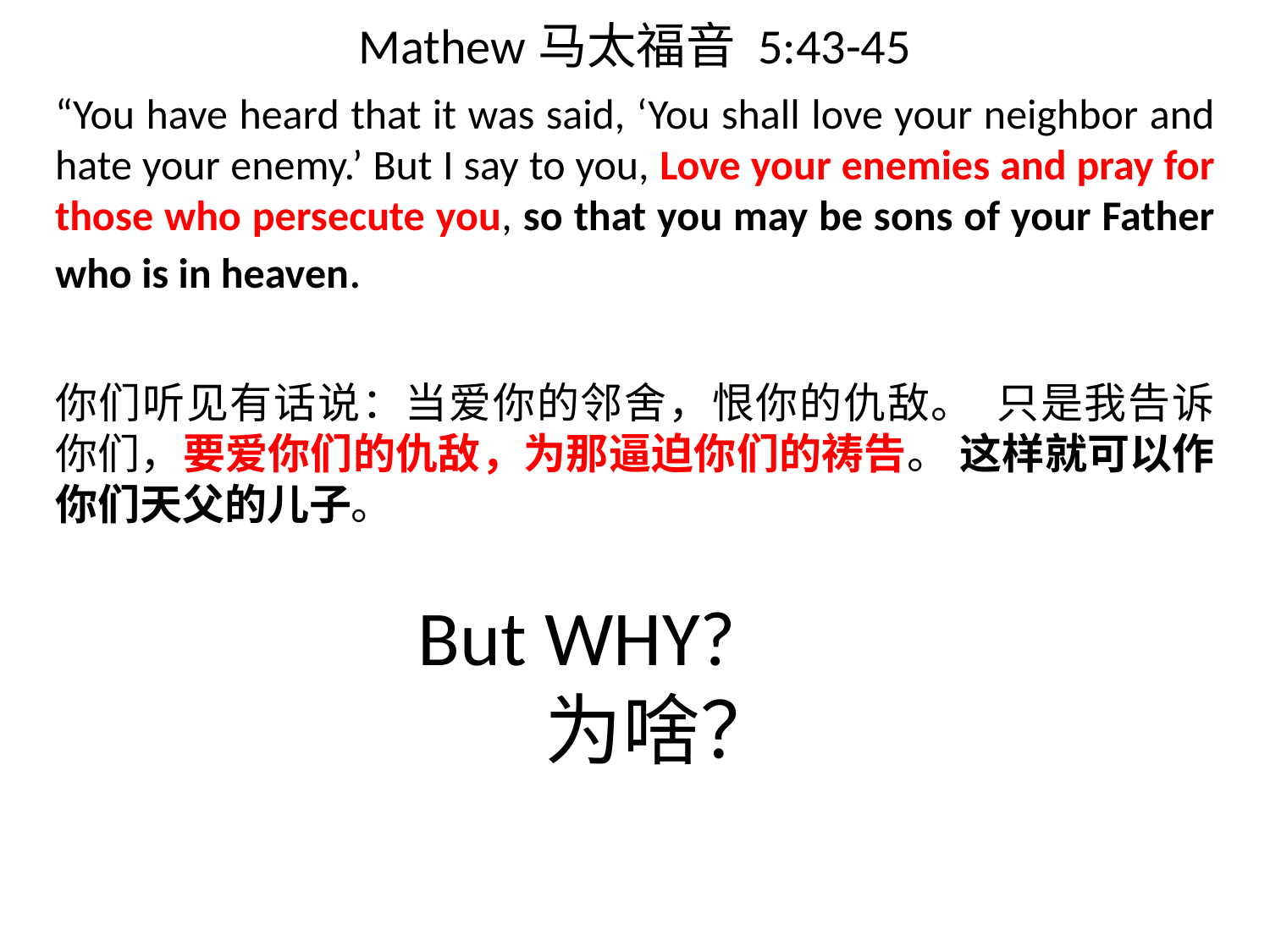

# Mathew马太福音 5:43-45
“You have heard that it was said, ‘You shall love your neighbor and hate your enemy.’ But I say to you, Love your enemies and pray for those who persecute you, so that you may be sons of your Father who is in heaven.

你们听见有话说：当爱你的邻舍，恨你的仇敌。  只是我告诉你们，要爱你们的仇敌，为那逼迫你们的祷告。 这样就可以作你们天父的儿子。

But WHY?
	为啥？